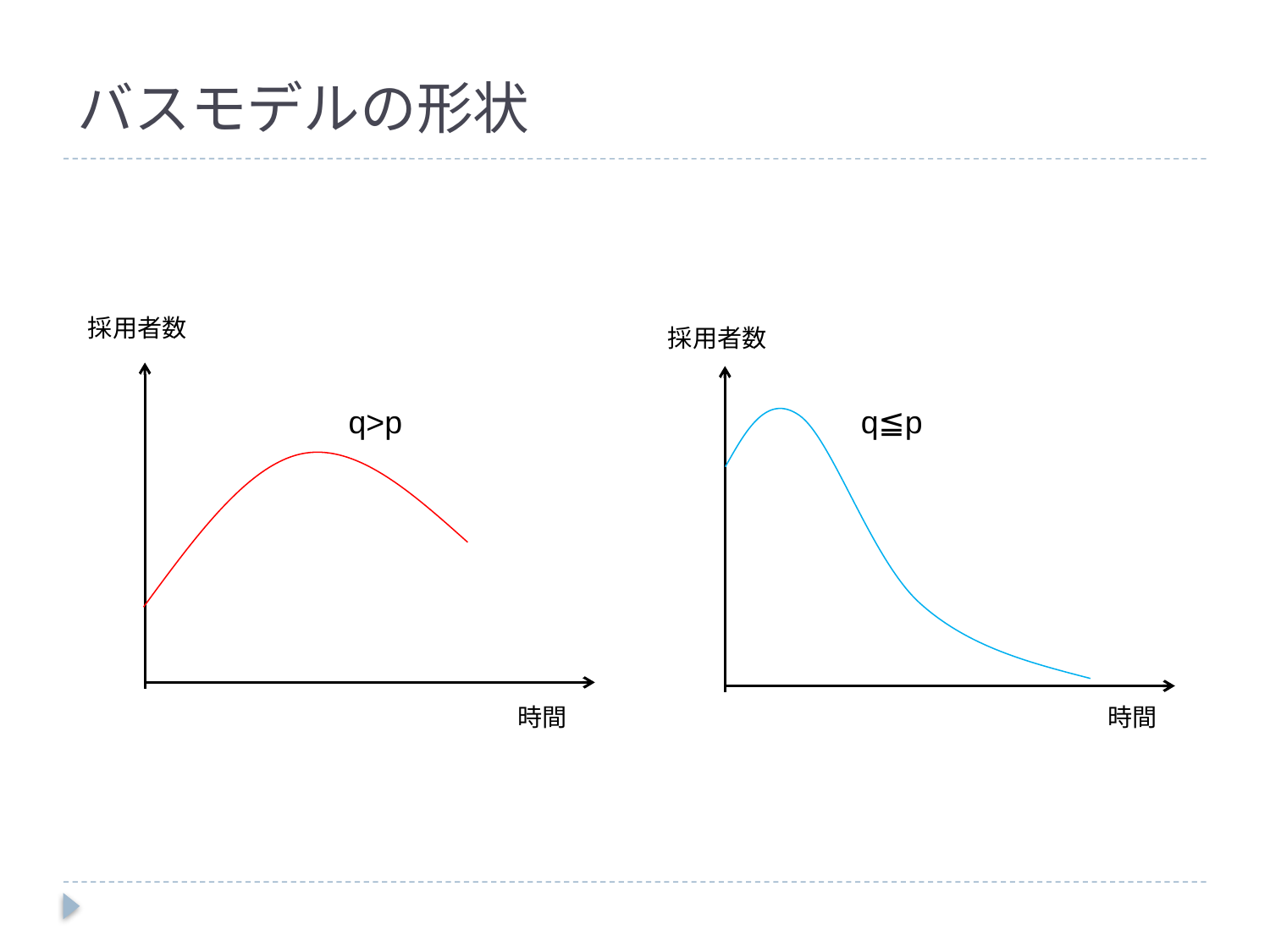

# バスモデルの形状
採用者数
採用者数

q>p
q≦p

時間
時間